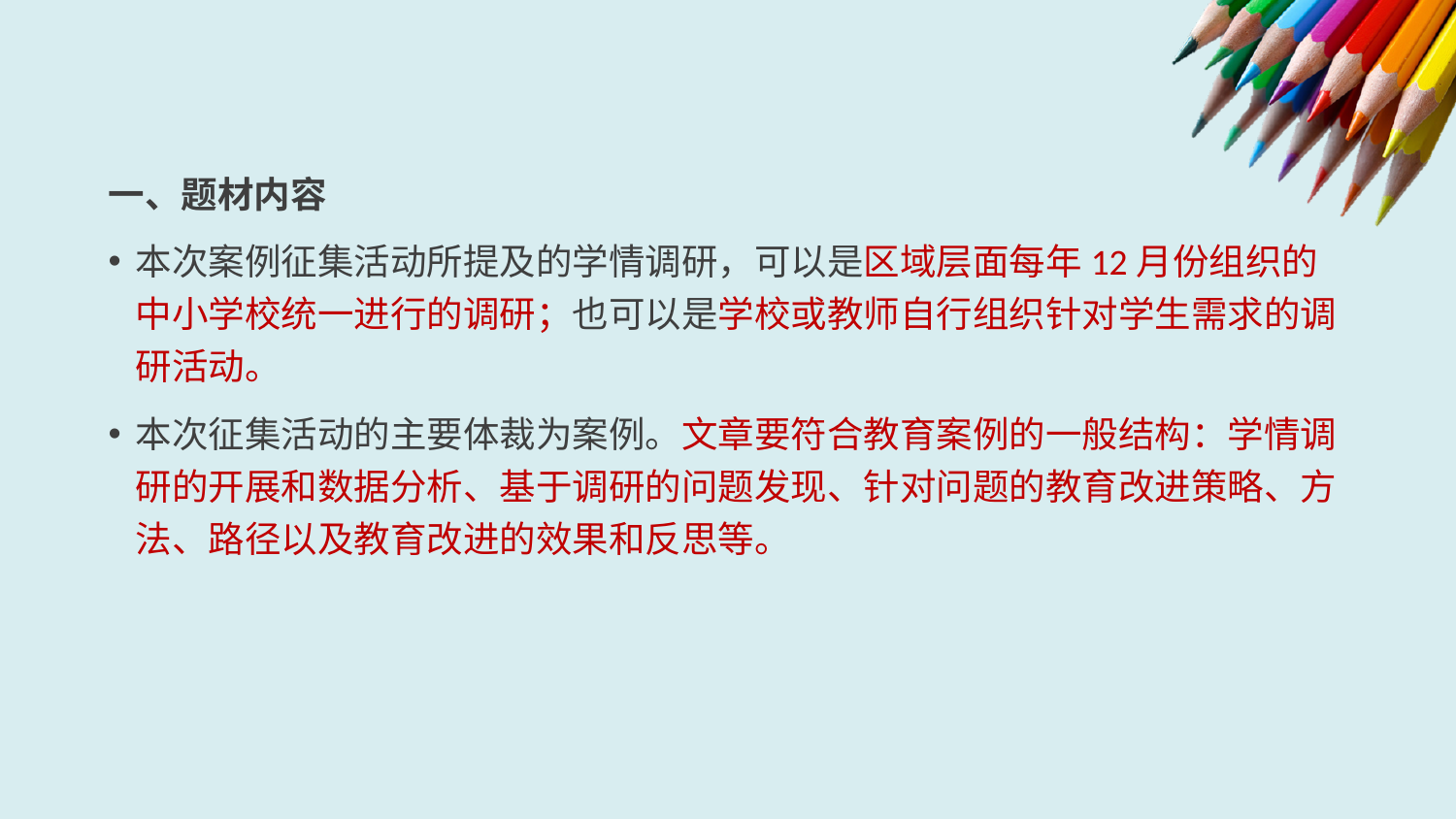

一、题材内容
本次案例征集活动所提及的学情调研，可以是区域层面每年12月份组织的中小学校统一进行的调研；也可以是学校或教师自行组织针对学生需求的调研活动。
本次征集活动的主要体裁为案例。文章要符合教育案例的一般结构：学情调研的开展和数据分析、基于调研的问题发现、针对问题的教育改进策略、方法、路径以及教育改进的效果和反思等。